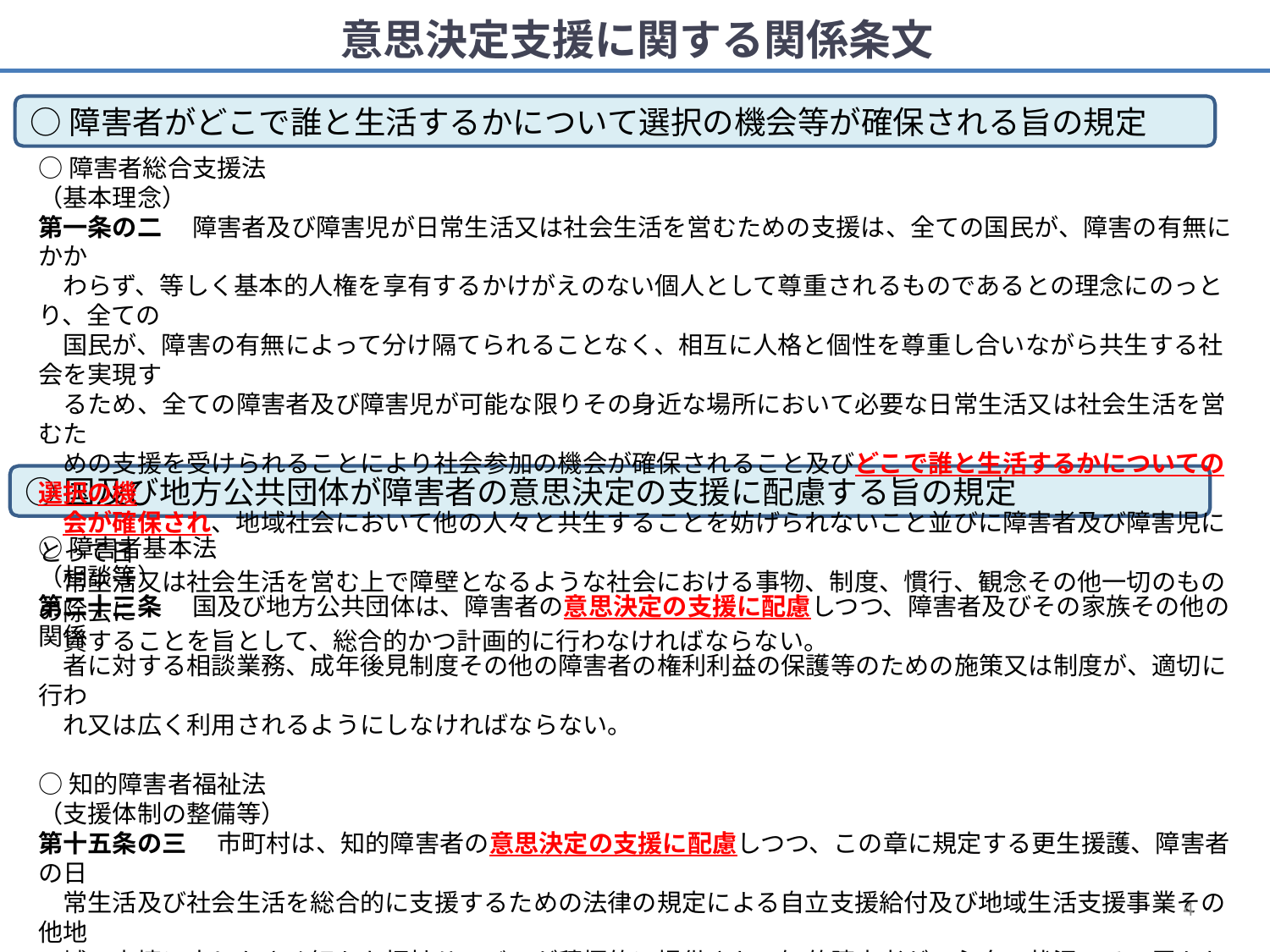

意思決定支援に関する関係条文
○障害者がどこで誰と生活するかについて選択の機会等が確保される旨の規定
○障害者総合支援法
（基本理念）
第一条の二 　障害者及び障害児が日常生活又は社会生活を営むための支援は、全ての国民が、障害の有無にかか　
　わらず、等しく基本的人権を享有するかけがえのない個人として尊重されるものであるとの理念にのっとり、全ての
　国民が、障害の有無によって分け隔てられることなく、相互に人格と個性を尊重し合いながら共生する社会を実現す
　るため、全ての障害者及び障害児が可能な限りその身近な場所において必要な日常生活又は社会生活を営むた
　めの支援を受けられることにより社会参加の機会が確保されること及びどこで誰と生活するかについての選択の機
　会が確保され、地域社会において他の人々と共生することを妨げられないこと並びに障害者及び障害児にとって日
　常生活又は社会生活を営む上で障壁となるような社会における事物、制度、慣行、観念その他一切のものの除去に
　資することを旨として、総合的かつ計画的に行わなければならない。
○国及び地方公共団体が障害者の意思決定の支援に配慮する旨の規定
○障害者基本法
（相談等）
第二十三条 　国及び地方公共団体は、障害者の意思決定の支援に配慮しつつ、障害者及びその家族その他の関係
　者に対する相談業務、成年後見制度その他の障害者の権利利益の保護等のための施策又は制度が、適切に行わ
　れ又は広く利用されるようにしなければならない。

○知的障害者福祉法
（支援体制の整備等）
第十五条の三 　市町村は、知的障害者の意思決定の支援に配慮しつつ、この章に規定する更生援護、障害者の日
　常生活及び社会生活を総合的に支援するための法律の規定による自立支援給付及び地域生活支援事業その他地
　域の実情に応じたきめ細かな福祉サービスが積極的に提供され、知的障害者が、心身の状況、その置かれている
　環境等に応じて、自立した日常生活及び社会生活を営むために最も適切な支援が総合的に受けられるように、福祉　
　サービスを提供する者又はこれらに参画する者の活動の連携及び調整を図る等地域の実情に応じた体制の整備に
　努めなければならない。
4